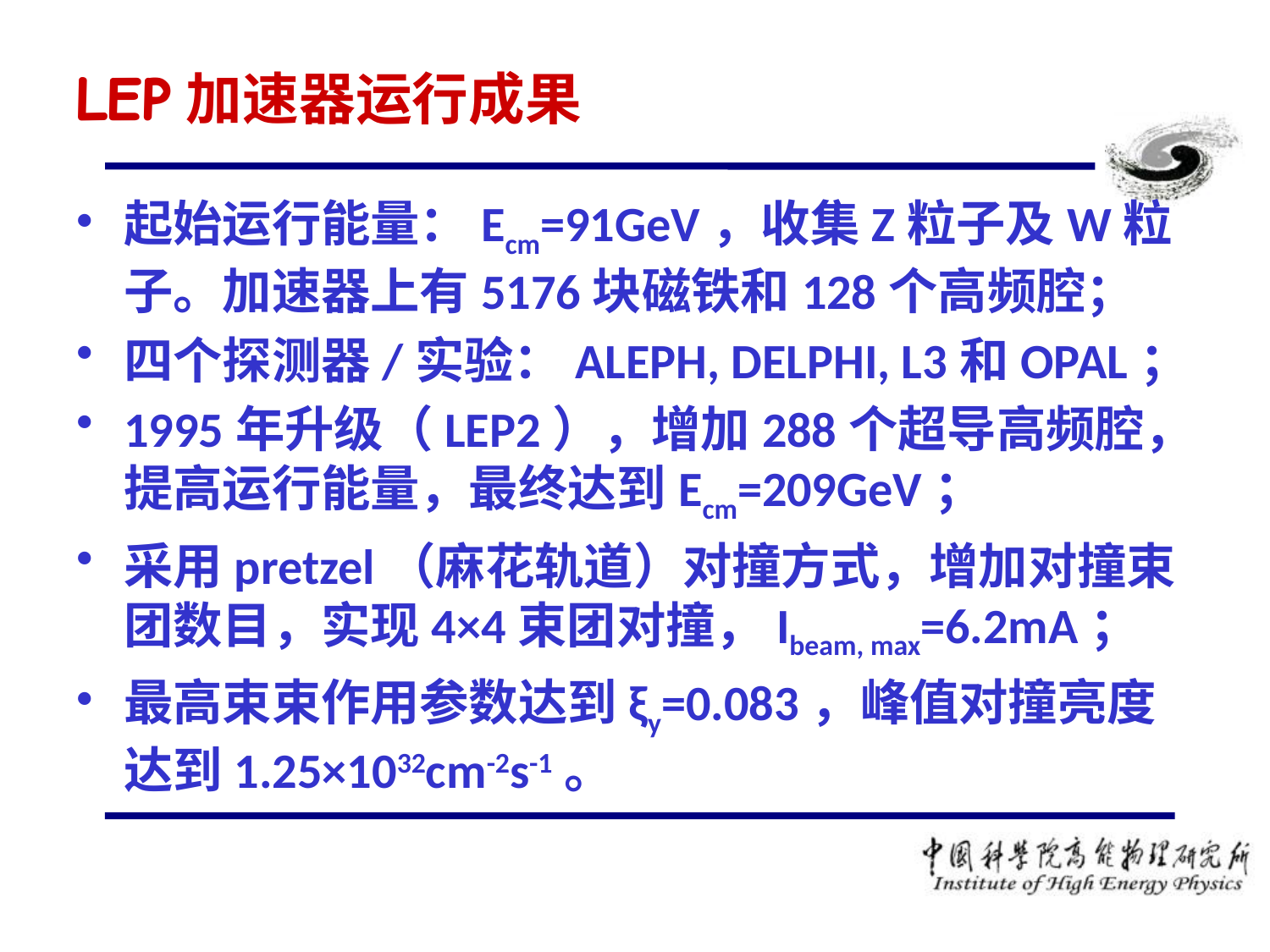

# LEP加速器运行成果
起始运行能量：Ecm=91GeV，收集Z粒子及W粒子。加速器上有5176块磁铁和128个高频腔；
四个探测器/实验：ALEPH, DELPHI, L3和OPAL；
1995年升级（LEP2），增加288个超导高频腔，提高运行能量，最终达到Ecm=209GeV；
采用pretzel（麻花轨道）对撞方式，增加对撞束团数目，实现4×4束团对撞，Ibeam, max=6.2mA；
最高束束作用参数达到ξy=0.083，峰值对撞亮度达到1.25×1032cm-2s-1。